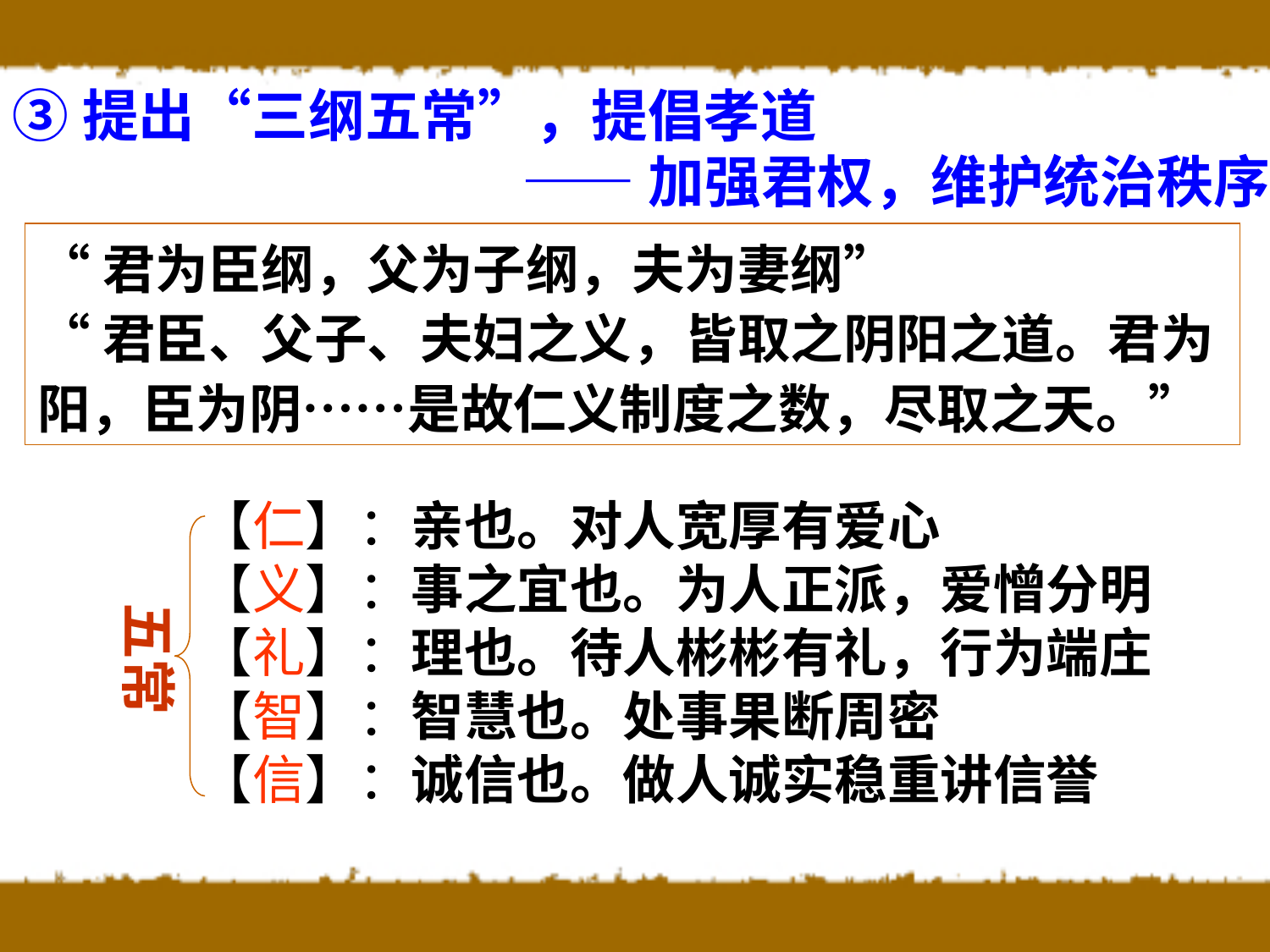

③提出“三纲五常”，提倡孝道
——加强君权，维护统治秩序
“君为臣纲，父为子纲，夫为妻纲”
“君臣、父子、夫妇之义，皆取之阴阳之道。君为阳，臣为阴……是故仁义制度之数，尽取之天。”
【仁】：亲也。对人宽厚有爱心
【义】：事之宜也。为人正派，爱憎分明
【礼】：理也。待人彬彬有礼，行为端庄
【智】：智慧也。处事果断周密
【信】：诚信也。做人诚实稳重讲信誉

五常